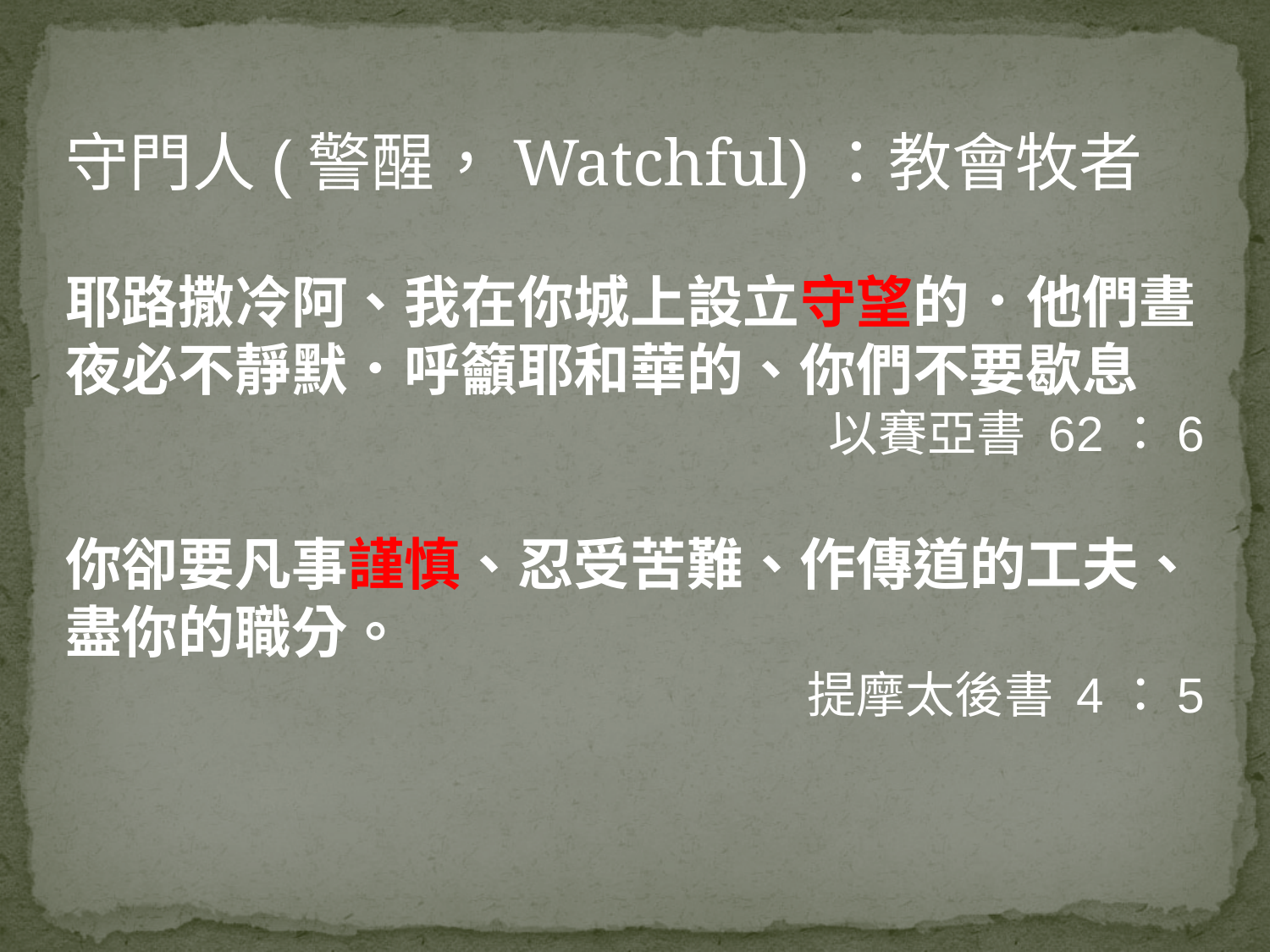

守門人(警醒，Watchful)：教會牧者

耶路撒冷阿、我在你城上設立守望的．他們晝夜必不靜默．呼籲耶和華的、你們不要歇息
以賽亞書 62：6

你卻要凡事謹慎、忍受苦難、作傳道的工夫、盡你的職分。
提摩太後書 4：5